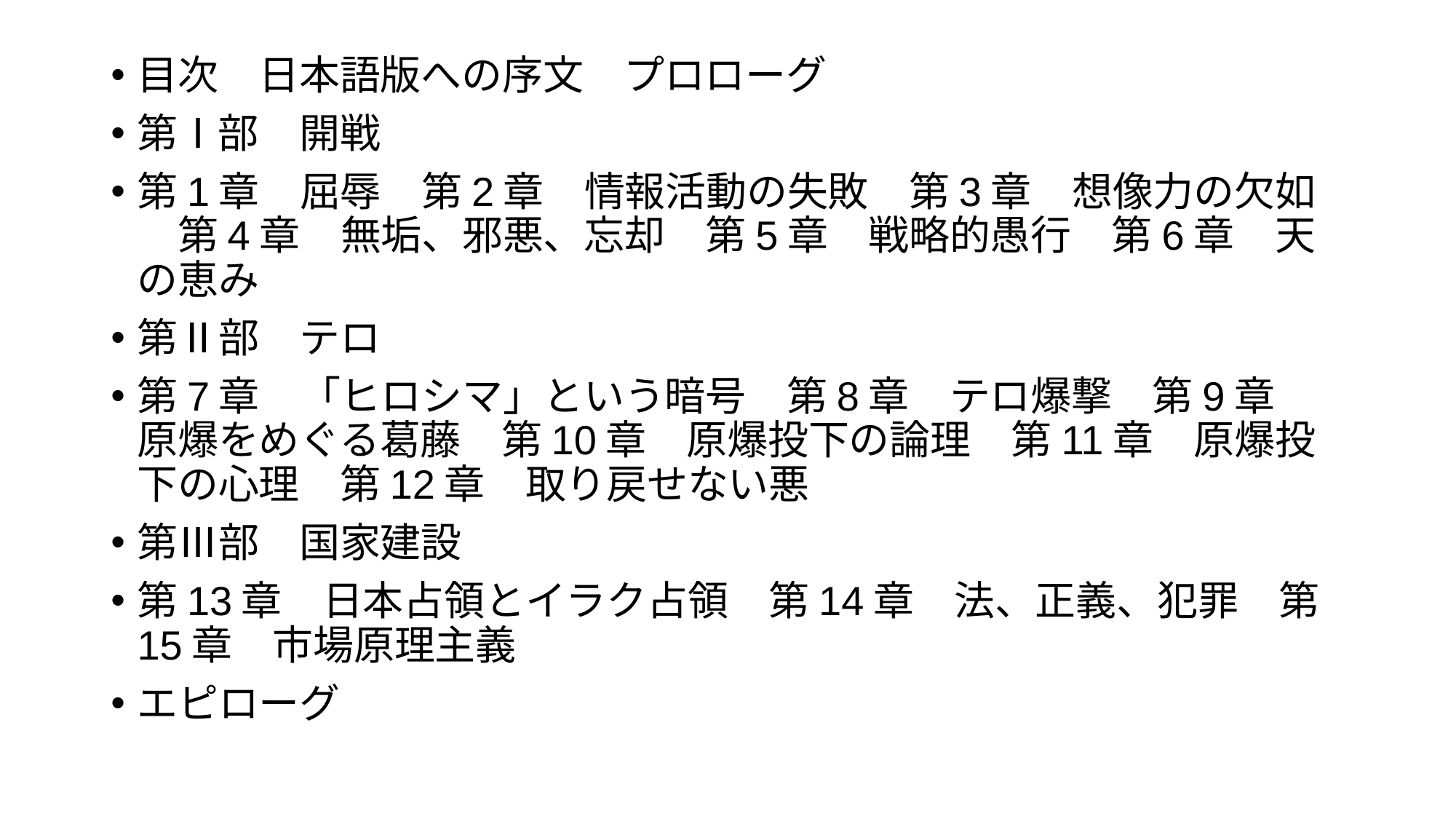

#
目次　日本語版への序文　プロローグ
第Ⅰ部　開戦
第1章　屈辱　第2章　情報活動の失敗　第3章　想像力の欠如　第4章　無垢、邪悪、忘却　第5章　戦略的愚行　第6章　天の恵み
第Ⅱ部　テロ
第7章　「ヒロシマ」という暗号　第8章　テロ爆撃　第9章　原爆をめぐる葛藤　第10章　原爆投下の論理　第11章　原爆投下の心理　第12章　取り戻せない悪
第Ⅲ部　国家建設
第13章　日本占領とイラク占領　第14章　法、正義、犯罪　第15章　市場原理主義
エピローグ